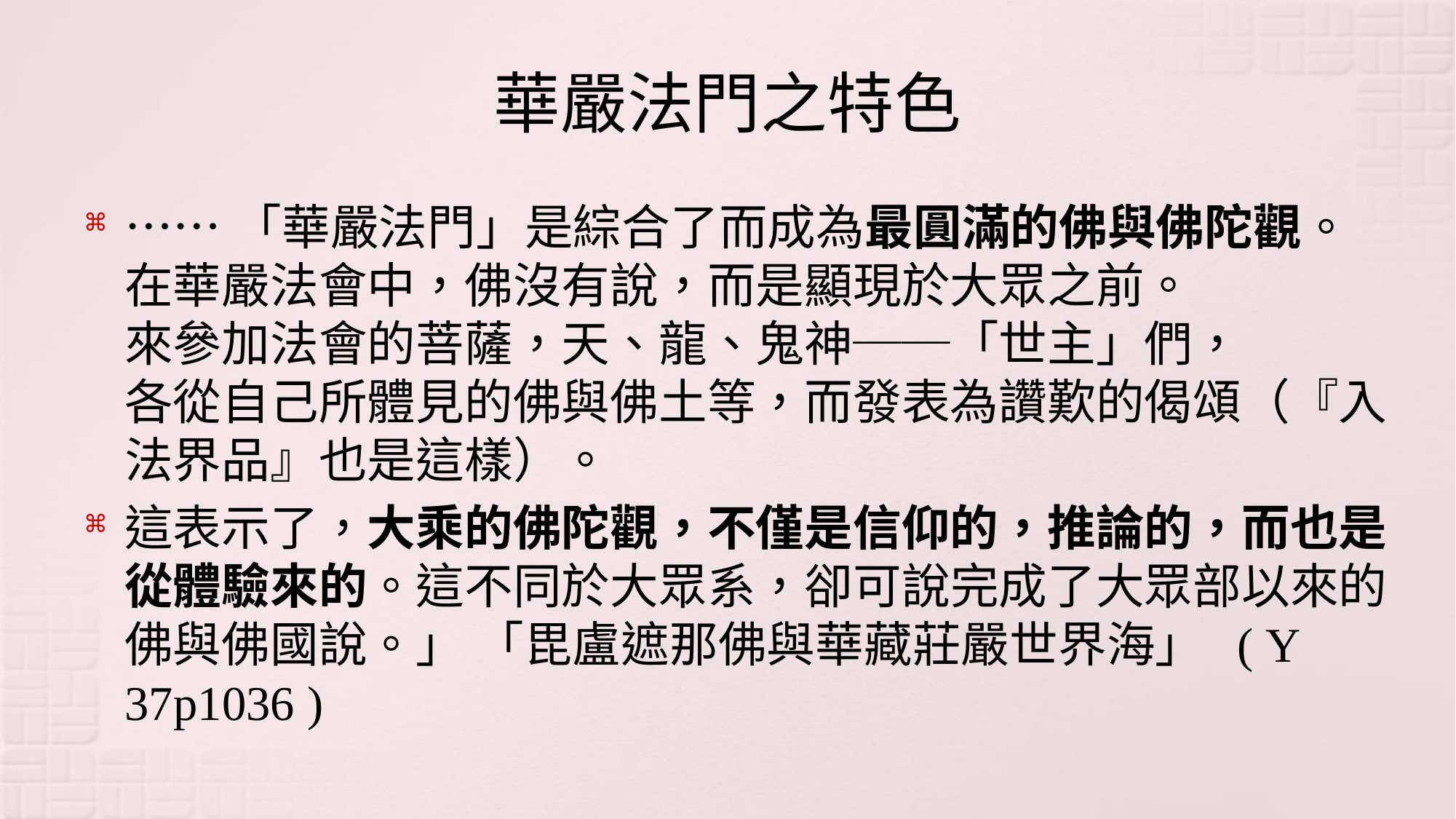

# 華嚴法門之特色
……「華嚴法門」是綜合了而成為最圓滿的佛與佛陀觀。
在華嚴法會中，佛沒有說，而是顯現於大眾之前。
來參加法會的菩薩，天、龍、鬼神──「世主」們，
各從自己所體見的佛與佛土等，而發表為讚歎的偈頌（『入法界品』也是這樣）。
這表示了，大乘的佛陀觀，不僅是信仰的，推論的，而也是從體驗來的。這不同於大眾系，卻可說完成了大眾部以來的佛與佛國說。」 「毘盧遮那佛與華藏莊嚴世界海」  ( Y 37p1036 )